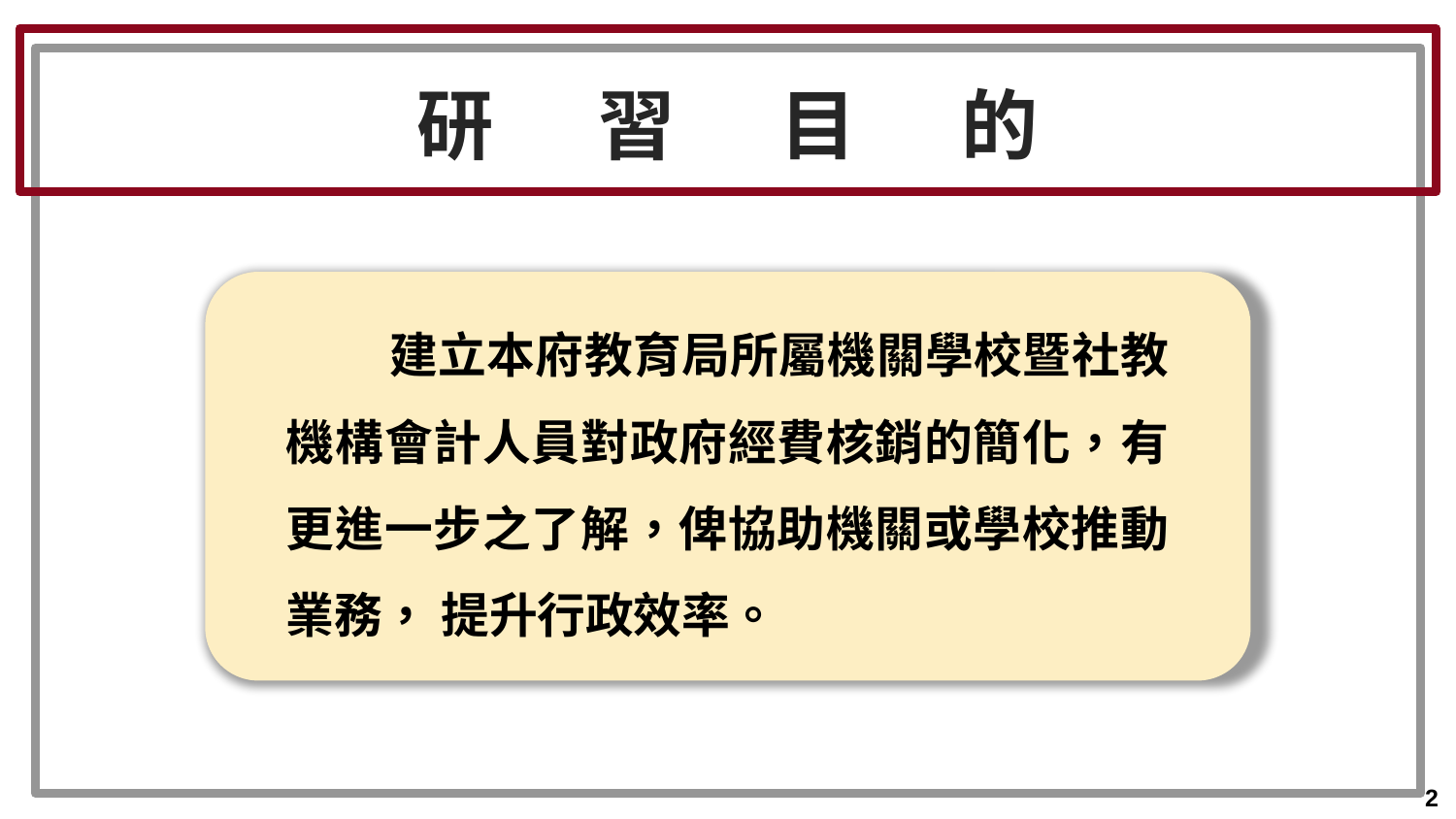

研      習      目      的

        建立本府教育局所屬機關學校暨社教機構會計人員對政府經費核銷的簡化，有更進一步之了解，俾協助機關或學校推動業務， 提升行政效率。
2